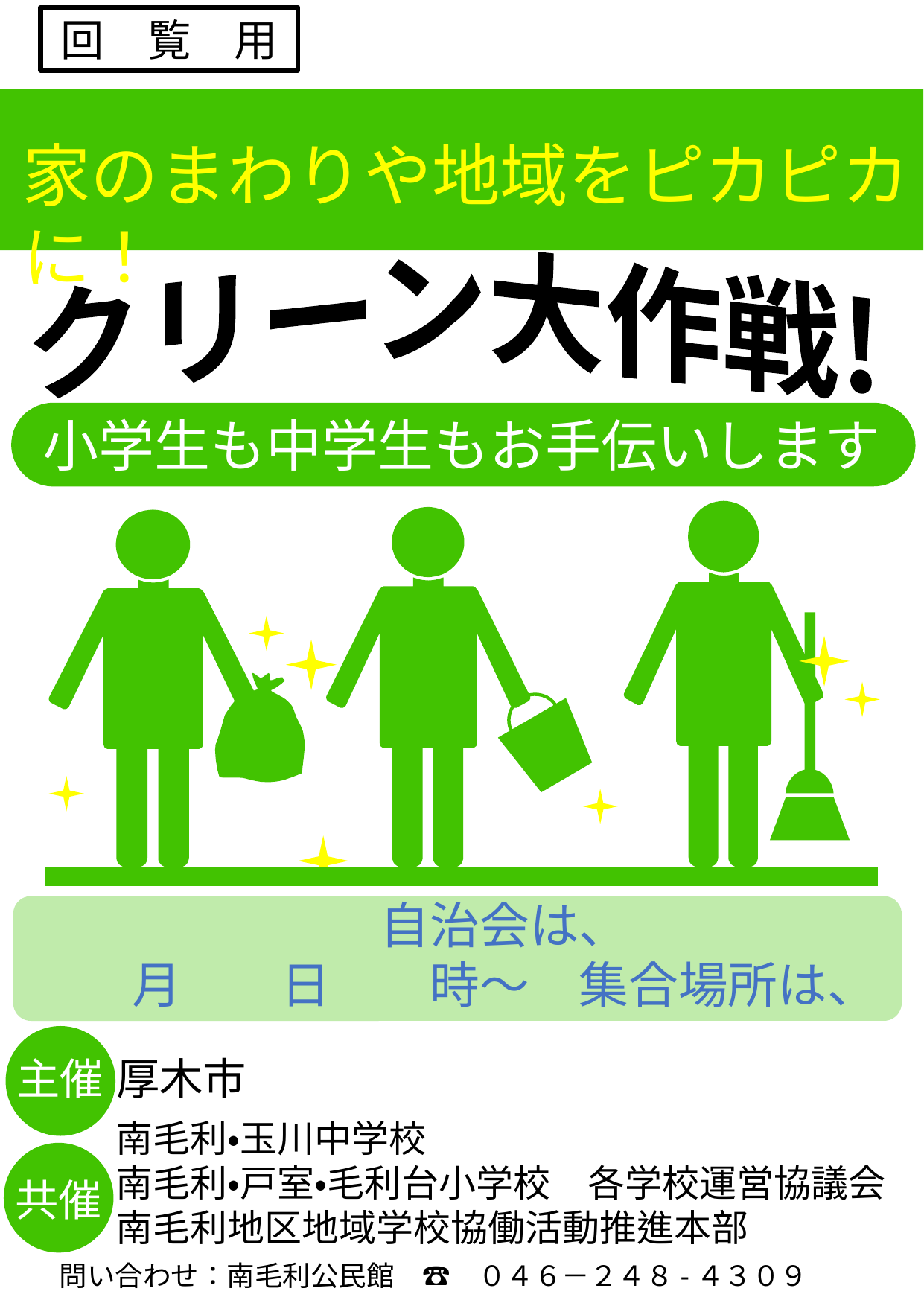

回　覧　用

家のまわりや地域をピカピカに！
クリーン大作戦!

小学生も中学生もお手伝いします

　　　　　　　自治会は、
　　月　　日　　時～　集合場所は、

厚木市
主催
南毛利・玉川中学校
南毛利・戸室・毛利台小学校　各学校運営協議会南毛利地区地域学校協働活動推進本部

共催
問い合わせ：南毛利公民館　☎　０４６－２４８-４３０９